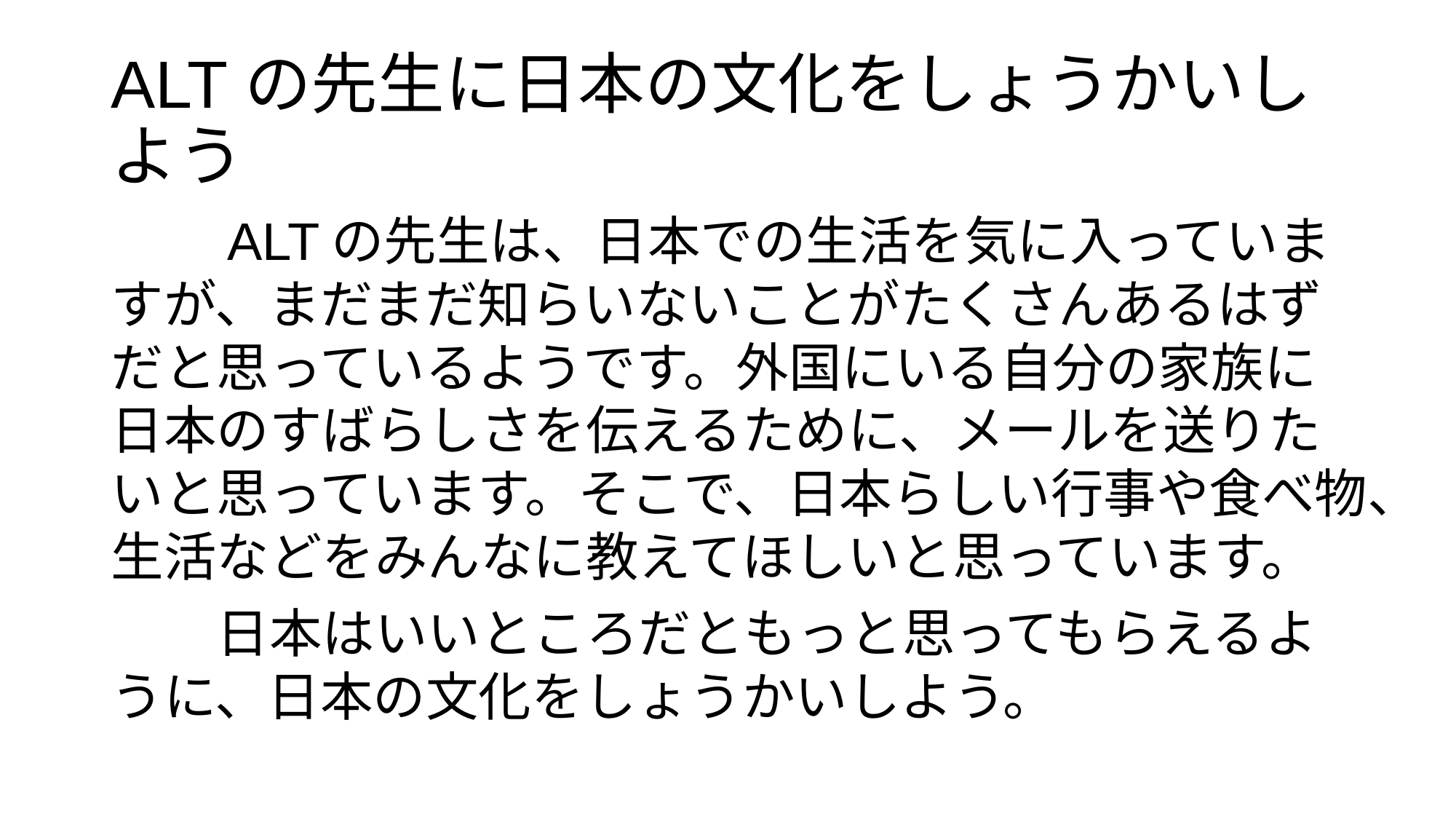

# ALTの先生に日本の文化をしょうかいしよう
　　ALTの先生は、日本での生活を気に入っていますが、まだまだ知らいないことがたくさんあるはずだと思っているようです。外国にいる自分の家族に日本のすばらしさを伝えるために、メールを送りたいと思っています。そこで、日本らしい行事や食べ物、生活などをみんなに教えてほしいと思っています。
　　日本はいいところだともっと思ってもらえるように、日本の文化をしょうかいしよう。